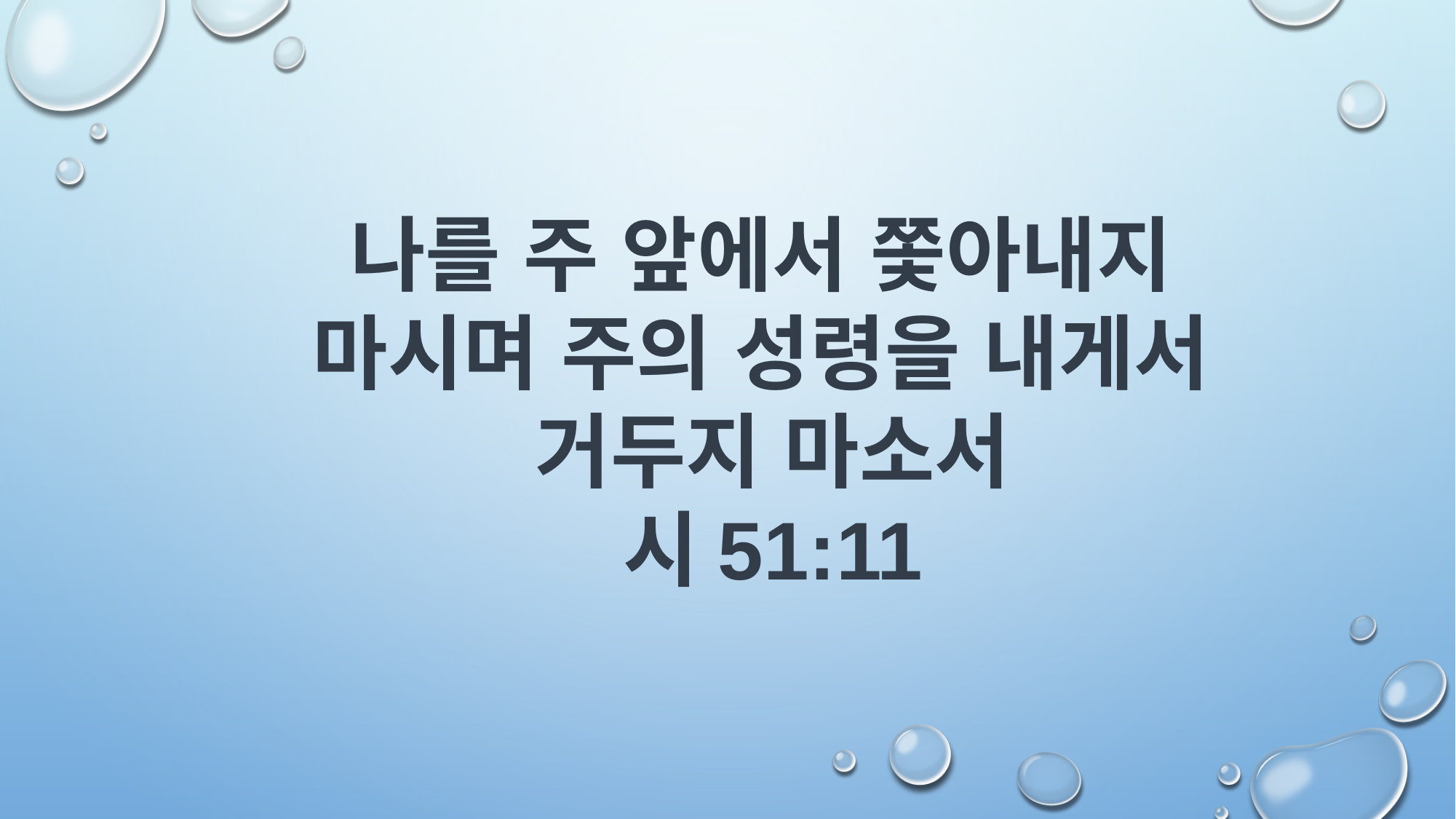

나를 주 앞에서 쫓아내지
마시며 주의 성령을 내게서
거두지 마소서
시51:11